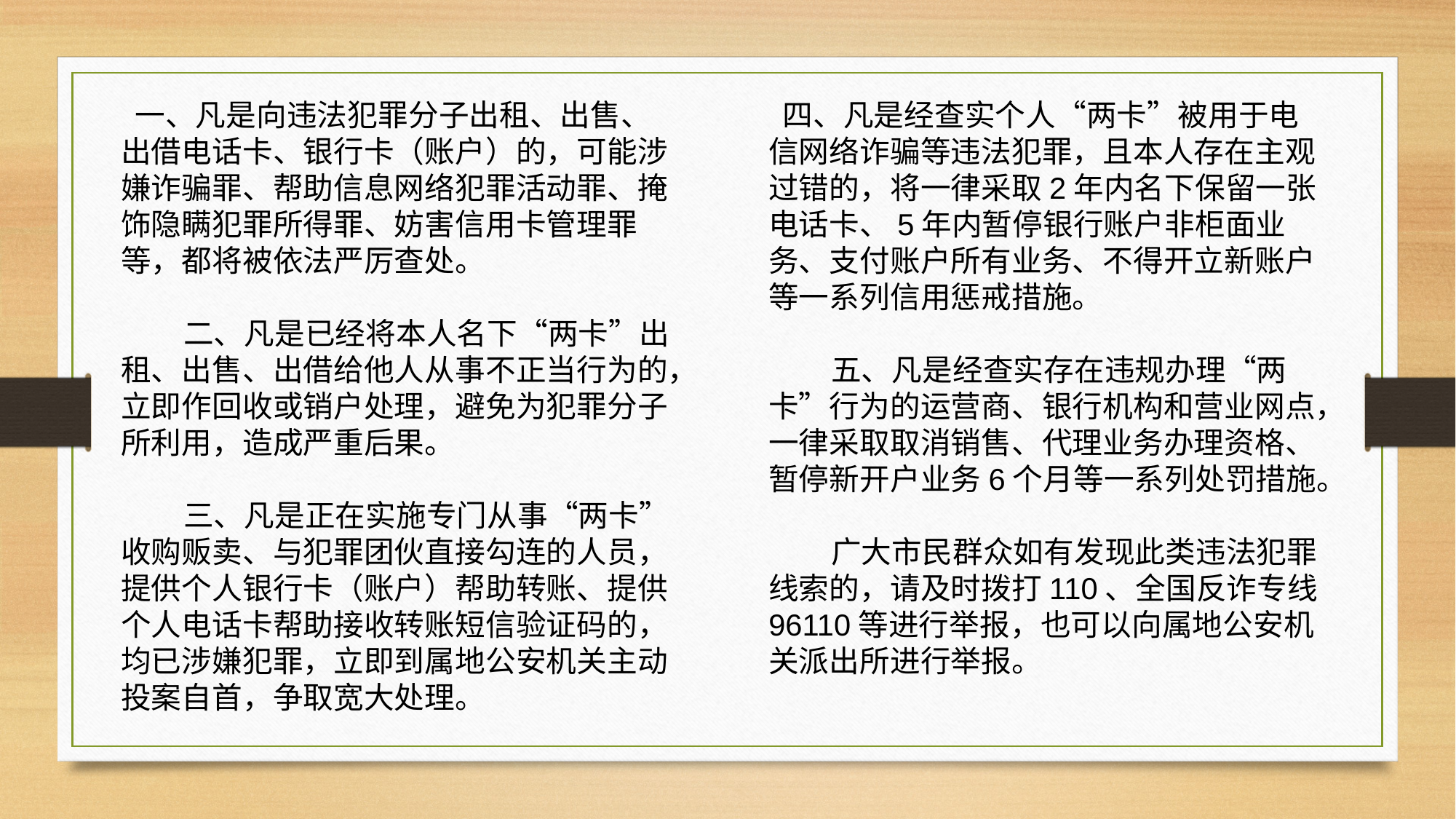

一、凡是向违法犯罪分子出租、出售、出借电话卡、银行卡（账户）的，可能涉嫌诈骗罪、帮助信息网络犯罪活动罪、掩饰隐瞒犯罪所得罪、妨害信用卡管理罪等，都将被依法严厉查处。
 二、凡是已经将本人名下“两卡”出租、出售、出借给他人从事不正当行为的，立即作回收或销户处理，避免为犯罪分子所利用，造成严重后果。
 三、凡是正在实施专门从事“两卡”收购贩卖、与犯罪团伙直接勾连的人员，提供个人银行卡（账户）帮助转账、提供个人电话卡帮助接收转账短信验证码的，均已涉嫌犯罪，立即到属地公安机关主动投案自首，争取宽大处理。

 四、凡是经查实个人“两卡”被用于电信网络诈骗等违法犯罪，且本人存在主观过错的，将一律采取2年内名下保留一张电话卡、5年内暂停银行账户非柜面业务、支付账户所有业务、不得开立新账户等一系列信用惩戒措施。
 五、凡是经查实存在违规办理“两卡”行为的运营商、银行机构和营业网点，一律采取取消销售、代理业务办理资格、暂停新开户业务6个月等一系列处罚措施。
 广大市民群众如有发现此类违法犯罪线索的，请及时拨打110、全国反诈专线96110等进行举报，也可以向属地公安机关派出所进行举报。